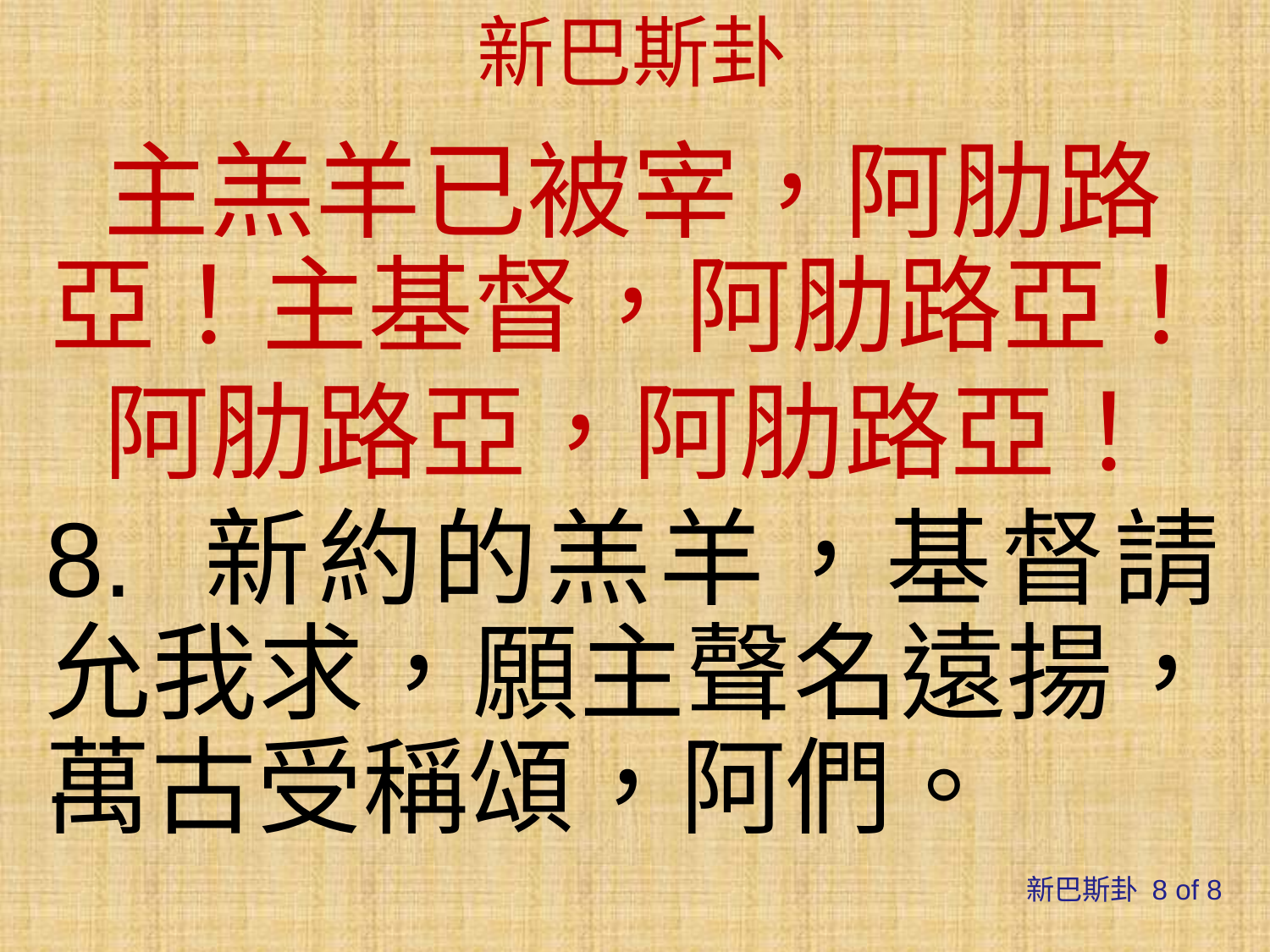

# 新巴斯卦
主羔羊已被宰，阿肋路亞！主基督，阿肋路亞！
阿肋路亞，阿肋路亞！
8. 新約的羔羊，基督請允我求，願主聲名遠揚，萬古受稱頌，阿們。

新巴斯卦 8 of 8